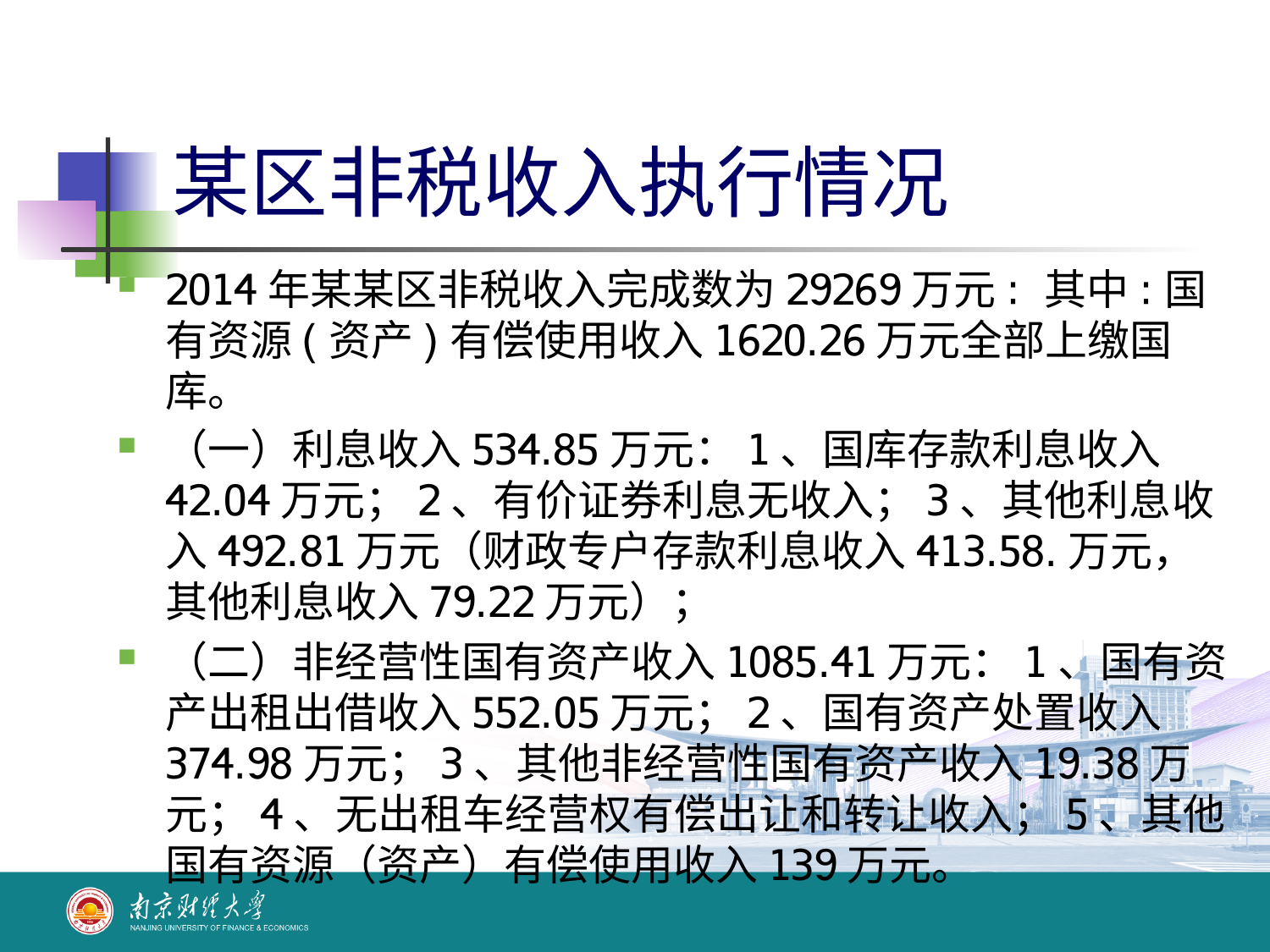

# 某区非税收入执行情况
2014年某某区非税收入完成数为29269万元: 其中:国有资源(资产)有偿使用收入1620.26万元全部上缴国库。
（一）利息收入534.85万元：1、国库存款利息收入42.04万元；2、有价证券利息无收入；3、其他利息收入492.81万元（财政专户存款利息收入413.58.万元，其他利息收入79.22万元）；
（二）非经营性国有资产收入1085.41万元：1、国有资产出租出借收入552.05万元；2、国有资产处置收入374.98万元；3、其他非经营性国有资产收入19.38万元；4、无出租车经营权有偿出让和转让收入；5、其他国有资源（资产）有偿使用收入139万元。